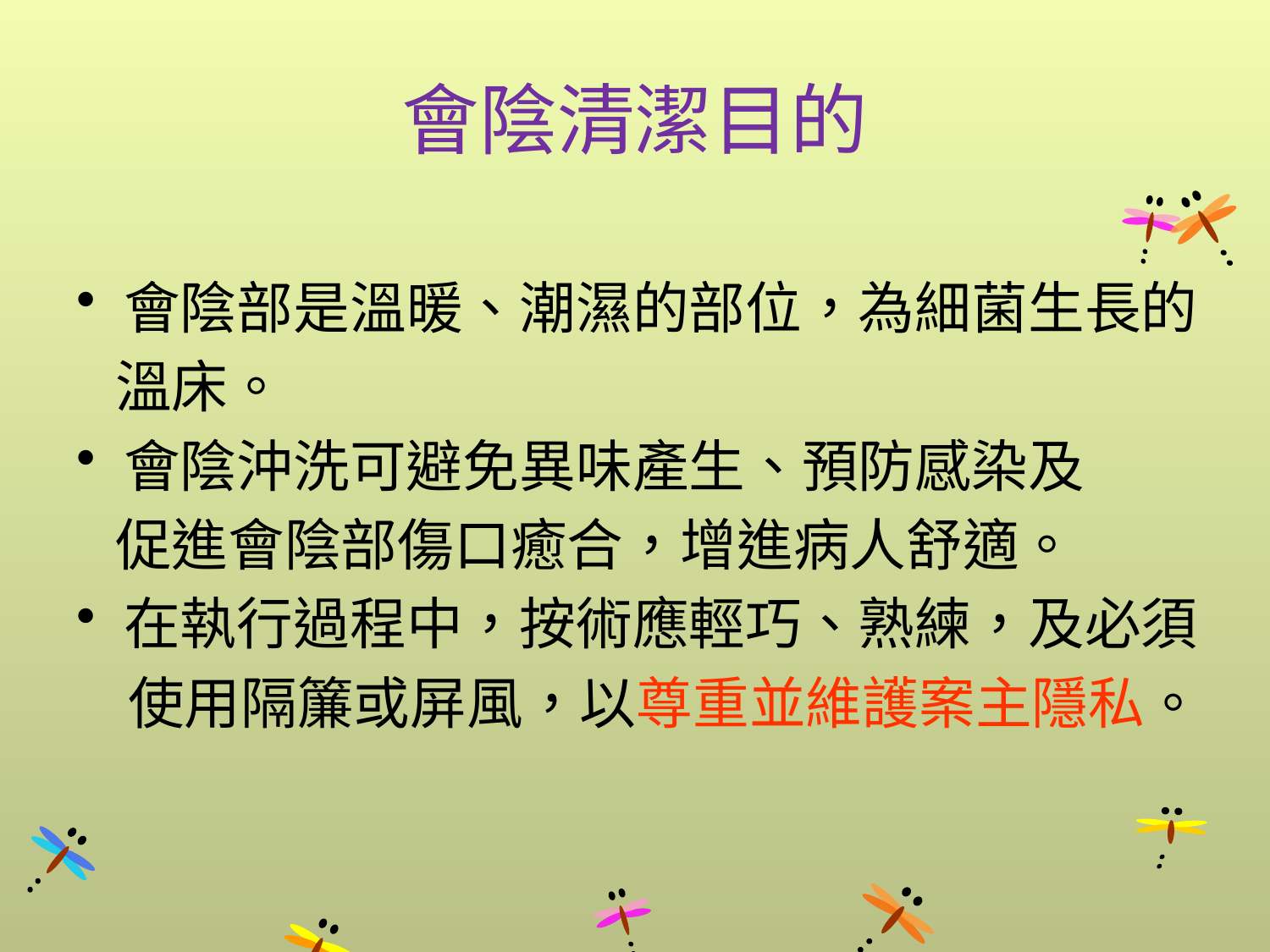

# 會陰清潔目的
會陰部是溫暖、潮濕的部位，為細菌生長的
  溫床。
會陰沖洗可避免異味產生、預防感染及
  促進會陰部傷口癒合，增進病人舒適。
在執行過程中，按術應輕巧、熟練，及必須
   使用隔簾或屏風，以尊重並維護案主隱私。